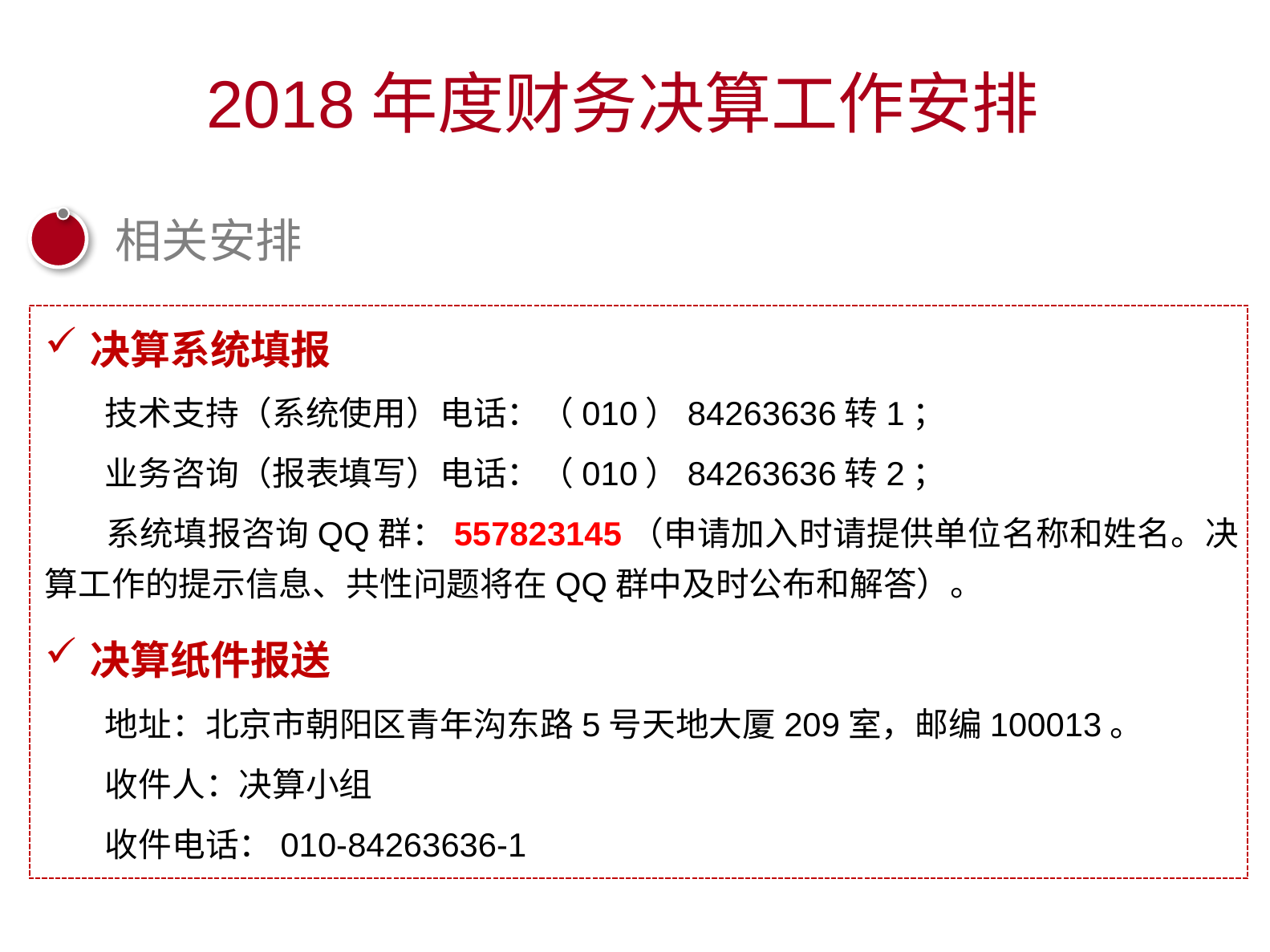

2018年度财务决算工作安排

相关安排

决算系统填报
技术支持（系统使用）电话：（010）84263636转1；
业务咨询（报表填写）电话：（010）84263636转2；
系统填报咨询QQ群：557823145（申请加入时请提供单位名称和姓名。决算工作的提示信息、共性问题将在QQ群中及时公布和解答）。
决算纸件报送
地址：北京市朝阳区青年沟东路5号天地大厦209室，邮编100013。
收件人：决算小组
收件电话：010-84263636-1